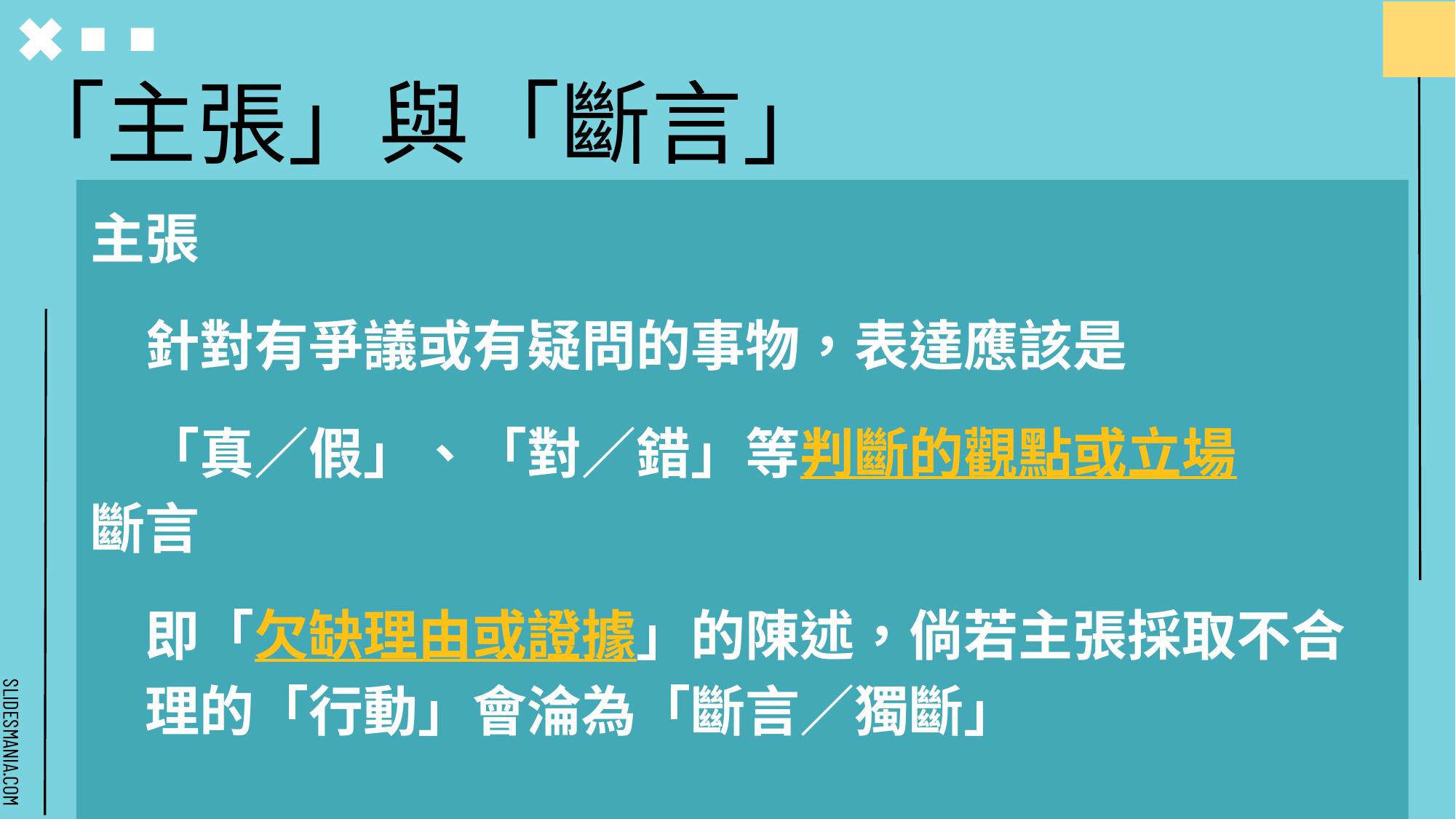

# 「主張」與「斷言」
主張
針對有爭議或有疑問的事物，表達應該是
「真／假」、「對／錯」等判斷的觀點或立場
斷言
即「欠缺理由或證據」的陳述，倘若主張採取不合理的「行動」會淪為「斷言／獨斷」